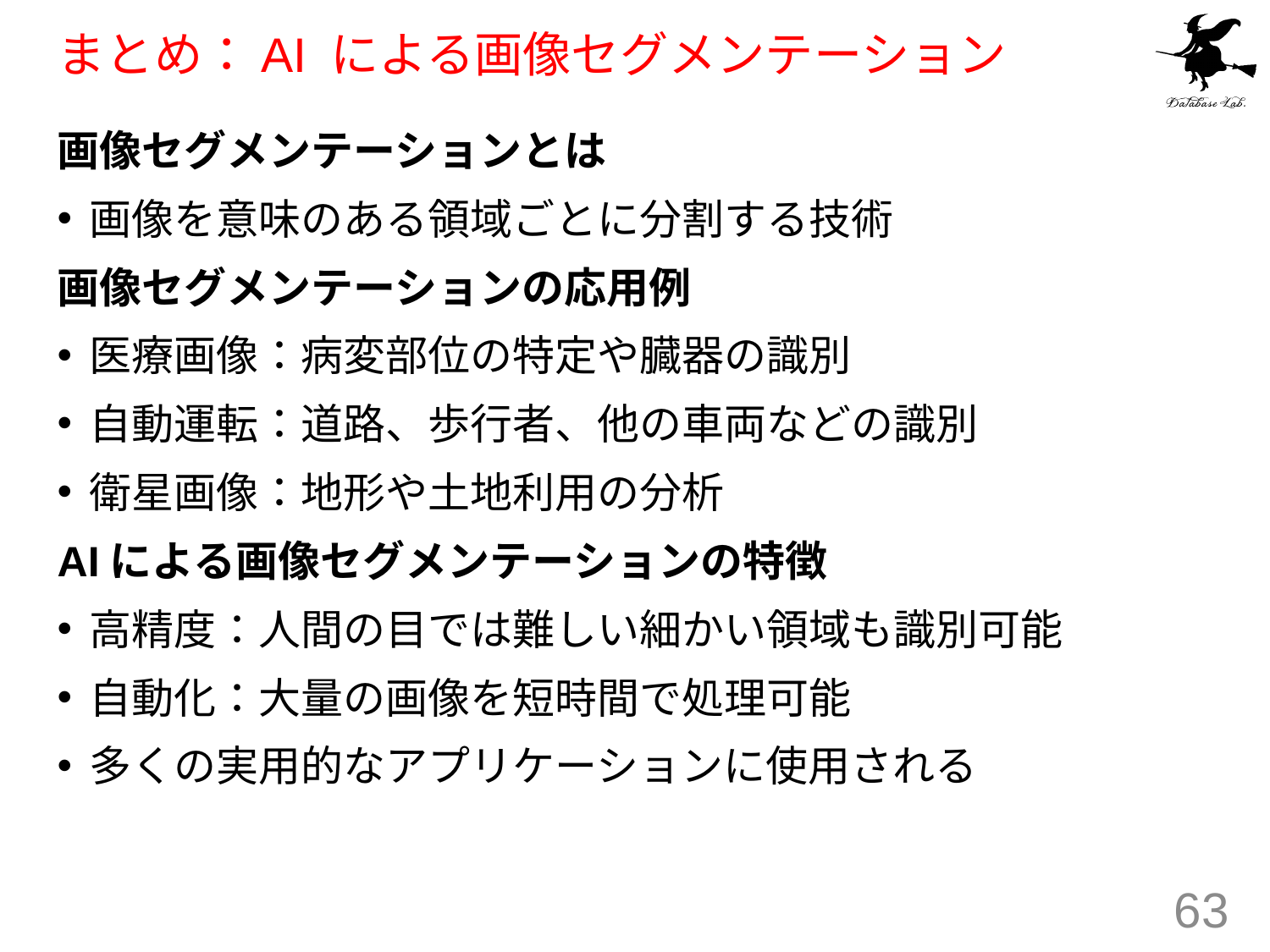

# まとめ：AI による画像セグメンテーション
画像セグメンテーションとは
画像を意味のある領域ごとに分割する技術
画像セグメンテーションの応用例
医療画像：病変部位の特定や臓器の識別
自動運転：道路、歩行者、他の車両などの識別
衛星画像：地形や土地利用の分析
AIによる画像セグメンテーションの特徴
高精度：人間の目では難しい細かい領域も識別可能
自動化：大量の画像を短時間で処理可能
多くの実用的なアプリケーションに使用される
63